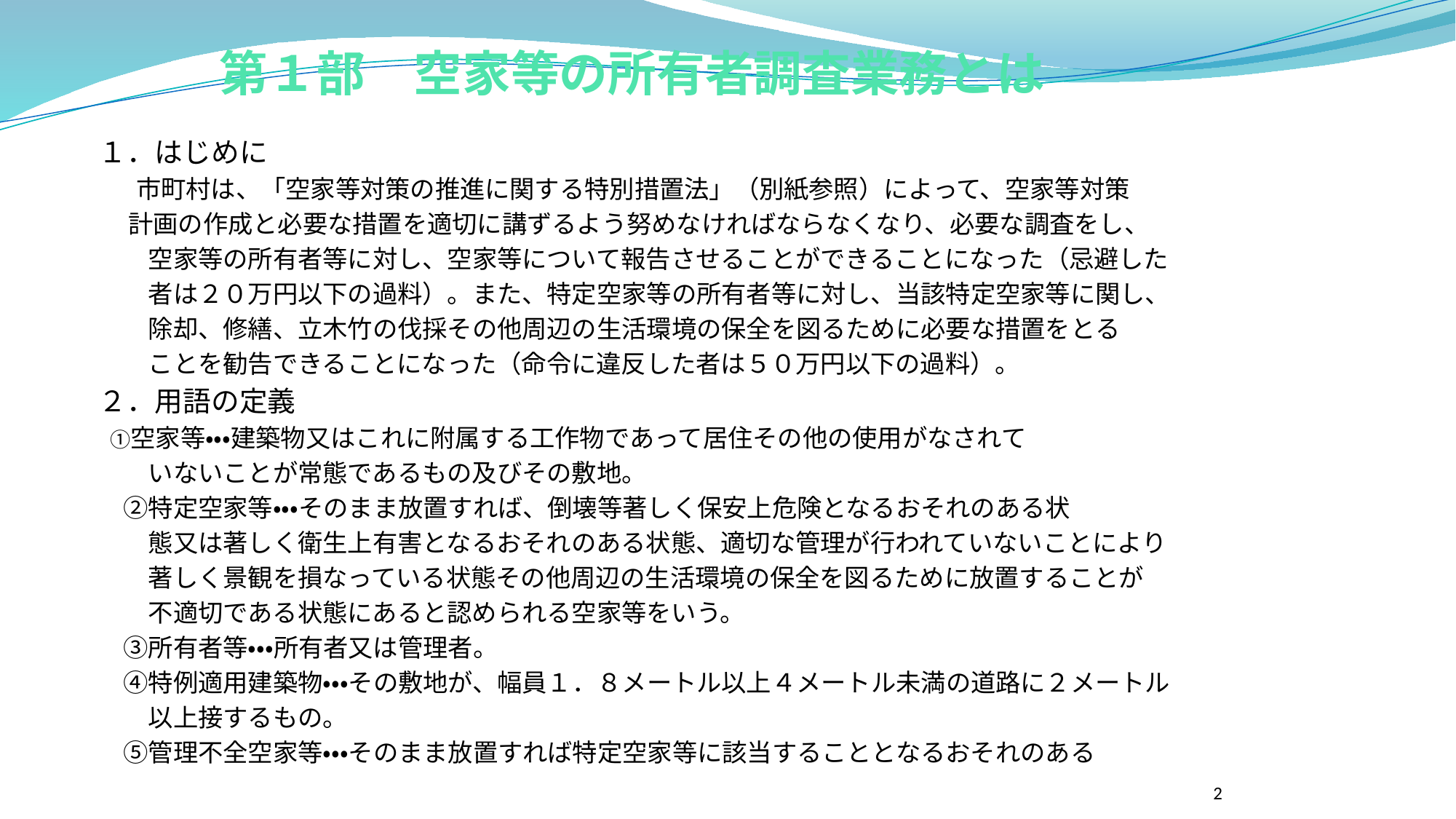

# 第１部　空家等の所有者調査業務とは
１．はじめに
     　市町村は、「空家等対策の推進に関する特別措置法」（別紙参照）によって、空家等対策
     計画の作成と必要な措置を適切に講ずるよう努めなければならなくなり、必要な調査をし、
　　空家等の所有者等に対し、空家等について報告させることができることになった（忌避した
　　者は２０万円以下の過料）。また、特定空家等の所有者等に対し、当該特定空家等に関し、
　　除却、修繕、立木竹の伐採その他周辺の生活環境の保全を図るために必要な措置をとる
　　ことを勧告できることになった（命令に違反した者は５０万円以下の過料）。
２．用語の定義
　①空家等・・・建築物又はこれに附属する工作物であって居住その他の使用がなされて
　　いないことが常態であるもの及びその敷地。
　②特定空家等・・・そのまま放置すれば、倒壊等著しく保安上危険となるおそれのある状
　　態又は著しく衛生上有害となるおそれのある状態、適切な管理が行われていないことにより
　　著しく景観を損なっている状態その他周辺の生活環境の保全を図るために放置することが
　　不適切である状態にあると認められる空家等をいう。
　③所有者等・・・所有者又は管理者。
　④特例適用建築物・・・その敷地が、幅員１．８メートル以上４メートル未満の道路に２メートル
　　以上接するもの。
　⑤管理不全空家等・・・そのまま放置すれば特定空家等に該当することとなるおそれのある

　　状ｔｔｔ態	丈太	状態	態　隊

2